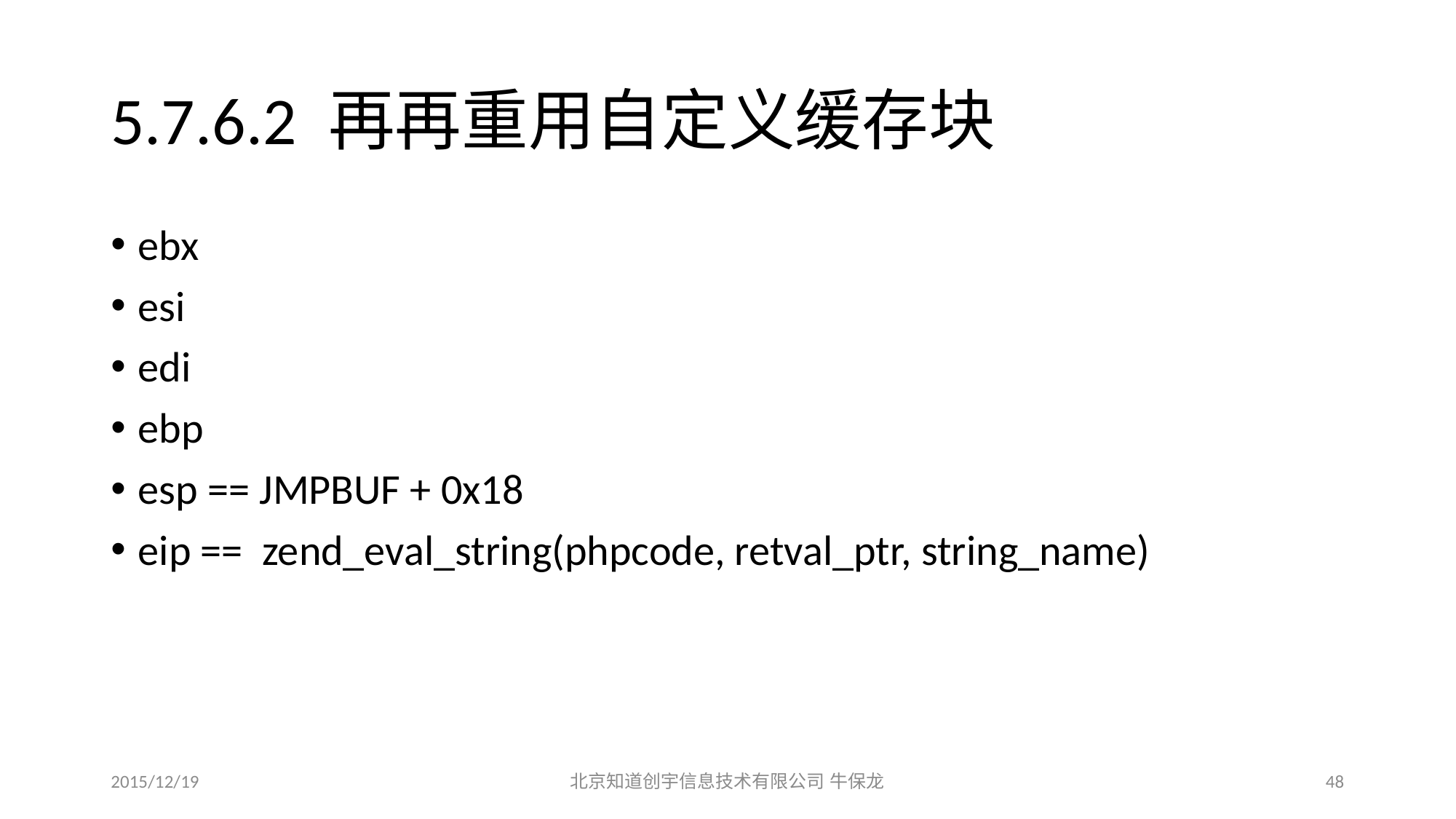

# 5.7.6.2 再再重用自定义缓存块
ebx
esi
edi
ebp
esp == JMPBUF + 0x18
eip ==  zend_eval_string(phpcode, retval_ptr, string_name)

2015/12/19
北京知道创宇信息技术有限公司 牛保龙
48